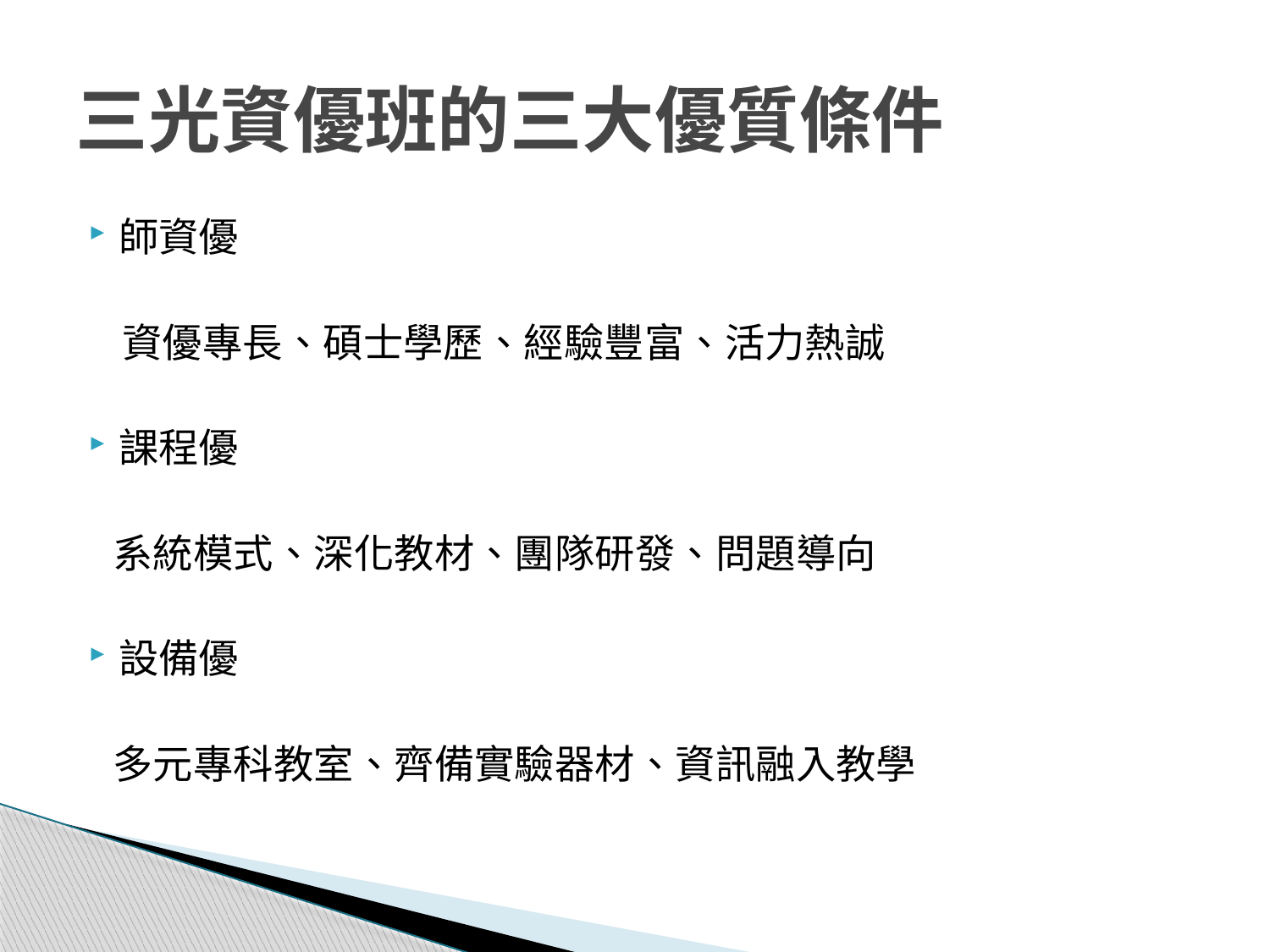

# 三光資優班的三大優質條件
師資優

   資優專長、碩士學歷、經驗豐富、活力熱誠

課程優

  系統模式、深化教材、團隊研發、問題導向

設備優

  多元專科教室、齊備實驗器材、資訊融入教學